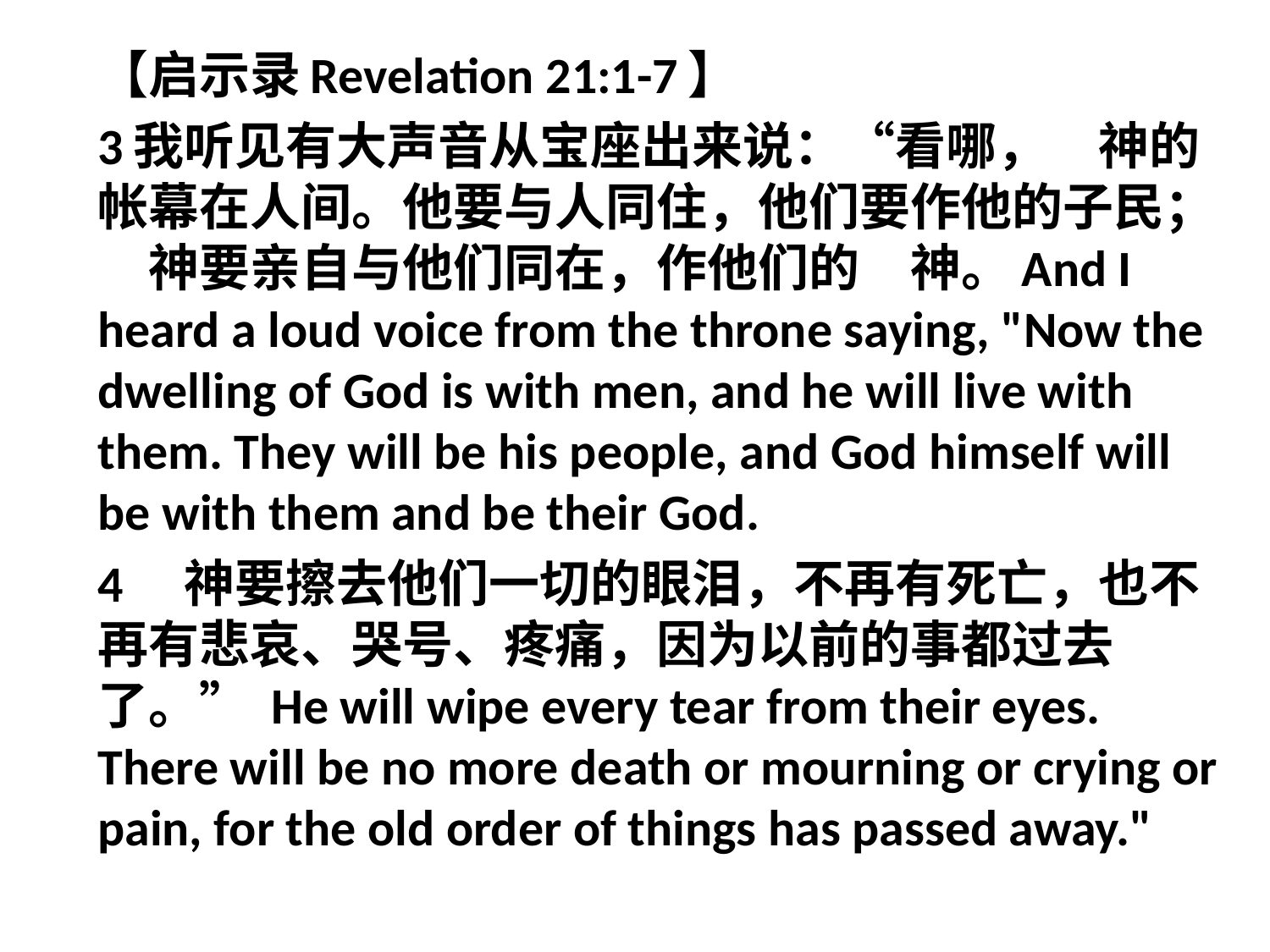

【启示录Revelation 21:1-7】
3我听见有大声音从宝座出来说：“看哪，　神的帐幕在人间。他要与人同住，他们要作他的子民；　神要亲自与他们同在，作他们的　神。And I heard a loud voice from the throne saying, "Now the dwelling of God is with men, and he will live with them. They will be his people, and God himself will be with them and be their God.
4　神要擦去他们一切的眼泪，不再有死亡，也不再有悲哀、哭号、疼痛，因为以前的事都过去了。” He will wipe every tear from their eyes. There will be no more death or mourning or crying or pain, for the old order of things has passed away."